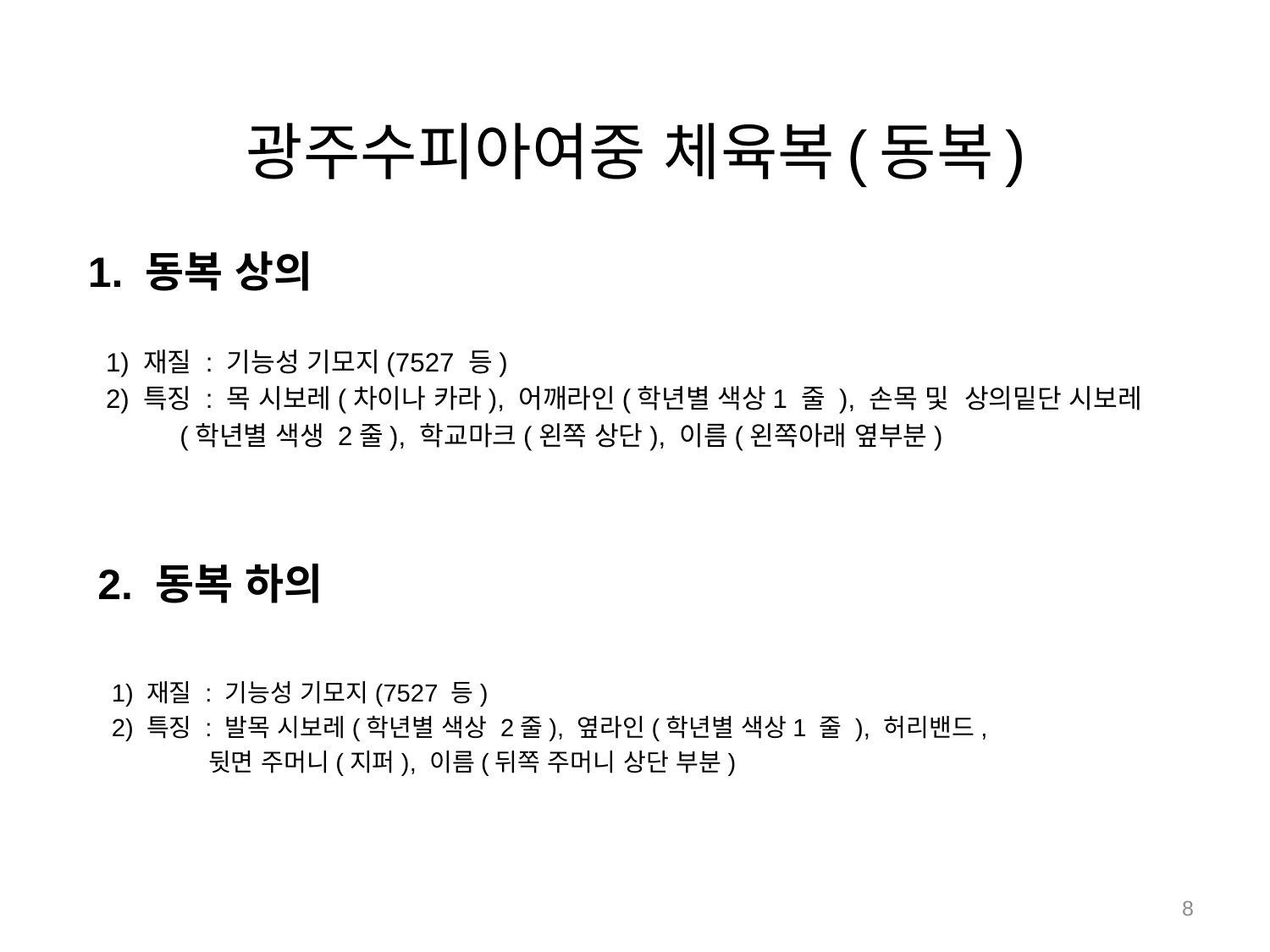

# 광주수피아여중 체육복(동복)
 1. 동복 상의

    1) 재질 : 기능성 기모지(7527 등)
    2) 특징 : 목 시보레(차이나 카라), 어깨라인(학년별 색상1 줄 ), 손목 및  상의밑단 시보레
              (학년별 색생 2줄), 학교마크(왼쪽 상단), 이름(왼쪽아래 옆부분)

2. 동복 하의

  1) 재질 : 기능성 기모지(7527 등)
  2) 특징 : 발목 시보레(학년별 색상 2줄), 옆라인(학년별 색상1 줄 ), 허리밴드,
               뒷면 주머니(지퍼), 이름(뒤쪽 주머니 상단 부분)

8